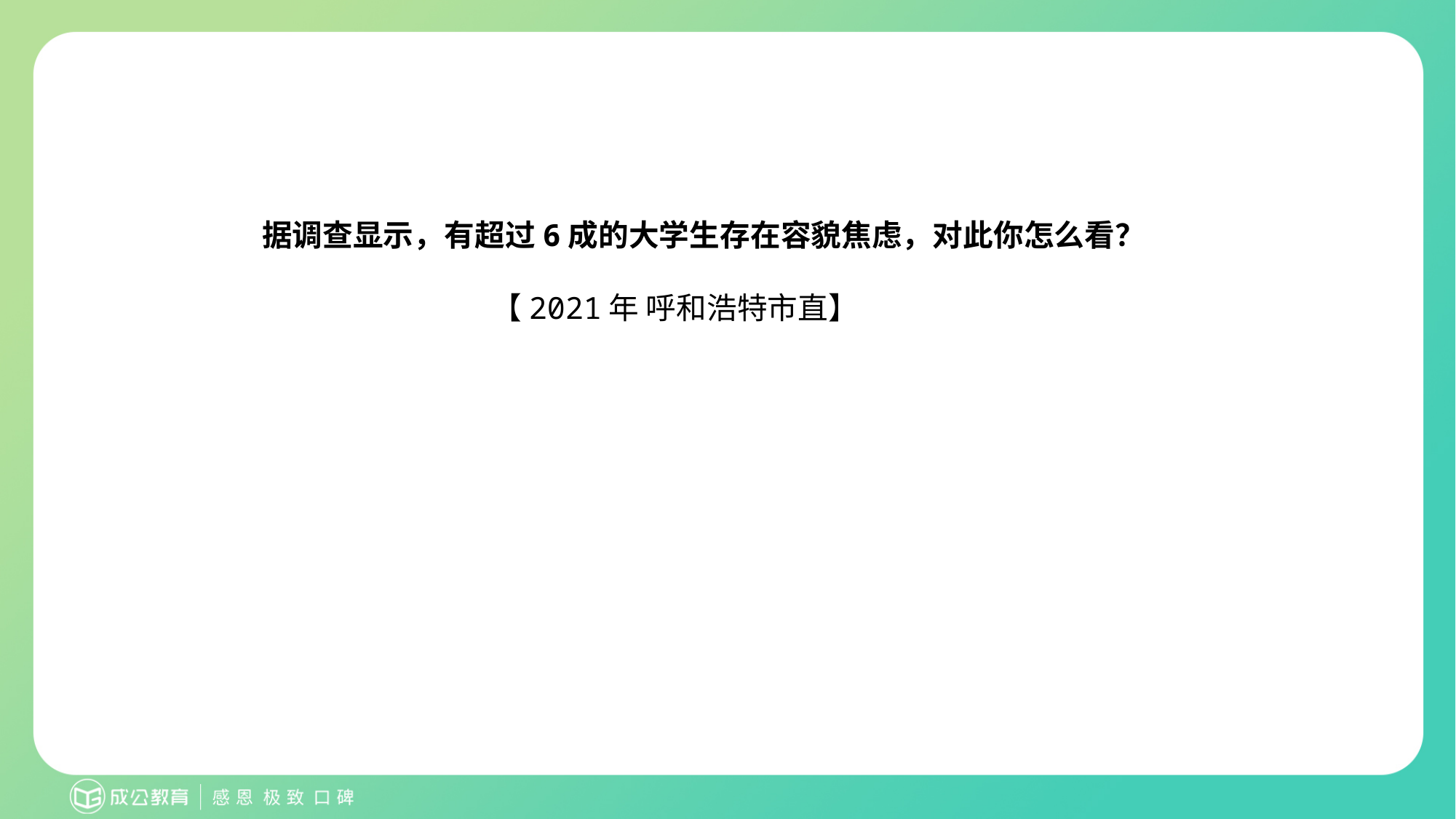

据调查显示，有超过6成的大学生存在容貌焦虑，对此你怎么看？
                                 【2021年 呼和浩特市直】